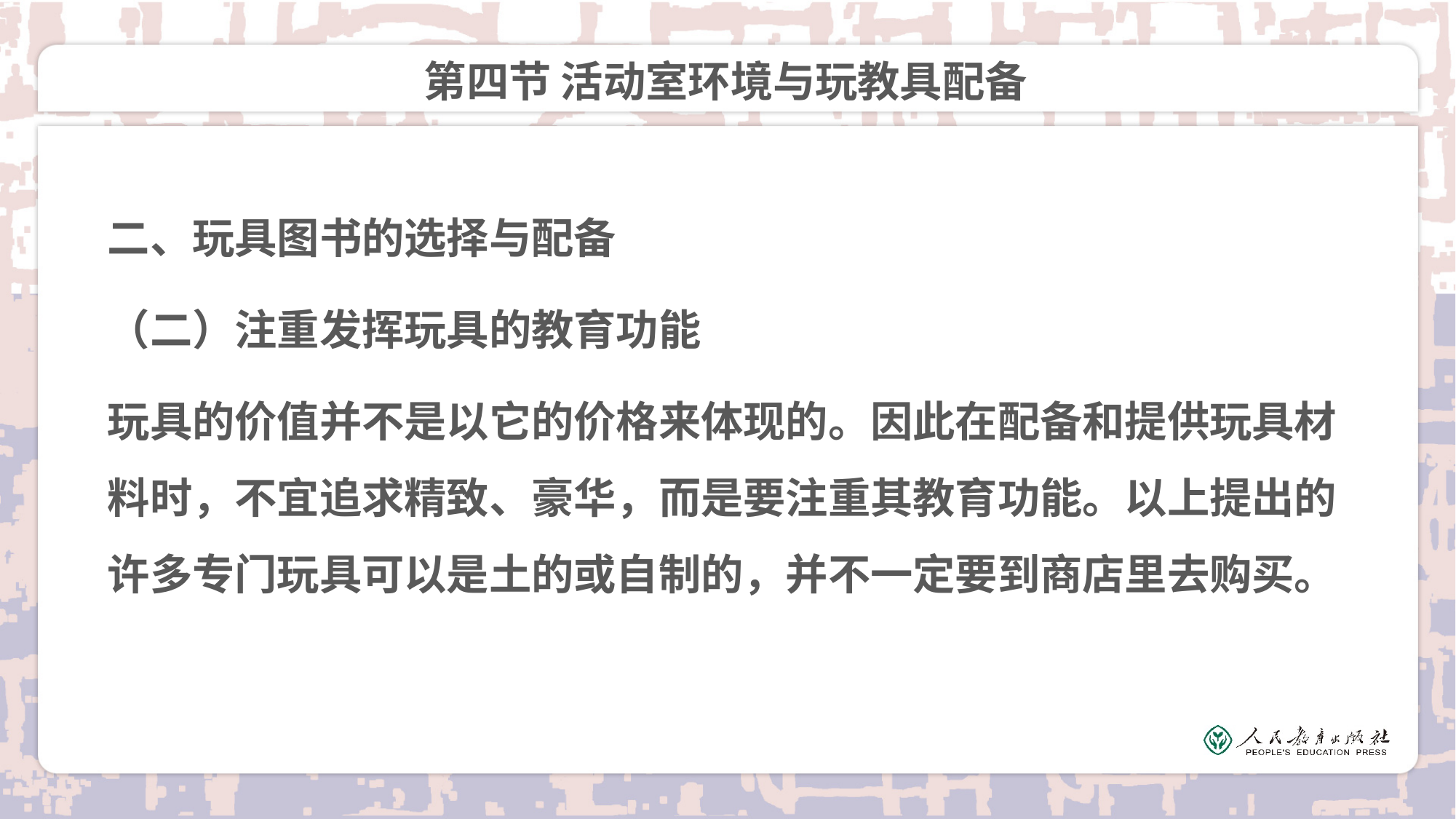

# 第四节 活动室环境与玩教具配备
二、玩具图书的选择与配备
（二）注重发挥玩具的教育功能
玩具的价值并不是以它的价格来体现的。因此在配备和提供玩具材料时，不宜追求精致、豪华，而是要注重其教育功能。以上提出的许多专门玩具可以是土的或自制的，并不一定要到商店里去购买。